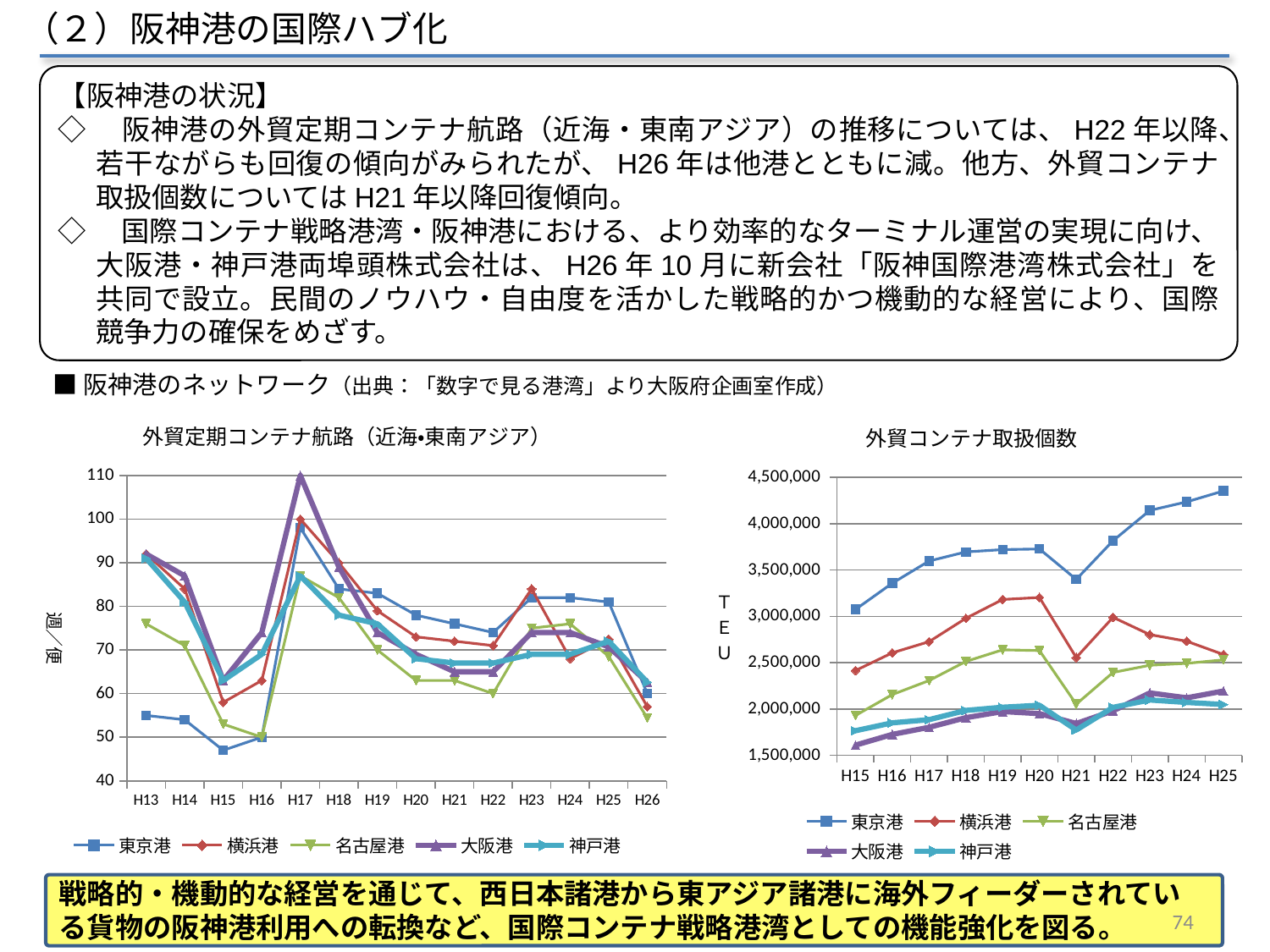

（２）阪神港の国際ハブ化
【阪神港の状況】
◇　阪神港の外貿定期コンテナ航路（近海・東南アジア）の推移については、H22年以降、若干ながらも回復の傾向がみられたが、H26年は他港とともに減。他方、外貿コンテナ取扱個数についてはH21年以降回復傾向。
◇　国際コンテナ戦略港湾・阪神港における、より効率的なターミナル運営の実現に向け、大阪港・神戸港両埠頭株式会社は、H26年10月に新会社「阪神国際港湾株式会社」を共同で設立。民間のノウハウ・自由度を活かした戦略的かつ機動的な経営により、国際競争力の確保をめざす。
■阪神港のネットワーク（出典：「数字で見る港湾」より大阪府企画室作成）

### Chart: 外貿定期コンテナ航路（近海・東南アジア）

| Category | 東京港 | 横浜港 | 名古屋港 | 大阪港 | 神戸港 |
|---|---|---|---|---|---|
| H13 | 55.0 | 92.0 | 76.0 | 92.0 | 91.0 |
| H14 | 54.0 | 84.0 | 71.0 | 87.0 | 81.0 |
| H15 | 47.0 | 58.0 | 53.0 | 63.0 | 63.0 |
| H16 | 50.0 | 63.0 | 50.0 | 74.0 | 69.0 |
| H17 | 98.0 | 100.0 | 87.0 | 110.0 | 87.0 |
| H18 | 84.0 | 90.0 | 82.0 | 89.0 | 78.0 |
| H19 | 83.0 | 79.0 | 70.0 | 74.0 | 76.0 |
| H20 | 78.0 | 73.0 | 63.0 | 69.0 | 68.0 |
| H21 | 76.0 | 72.0 | 63.0 | 65.0 | 67.0 |
| H22 | 74.0 | 71.0 | 60.0 | 65.0 | 67.0 |
| H23 | 82.0 | 84.0 | 75.0 | 74.0 | 69.0 |
| H24 | 82.0 | 68.0 | 76.0 | 74.0 | 69.0 |
| H25 | 81.0 | 72.5 | 68.5 | 70.7 | 72.0 |
| H26 | 60.0 | 57.0 | 54.4 | 62.6 | 62.6 |

### Chart: 外貿コンテナ取扱個数

| Category | 東京港 | 横浜港 | 名古屋港 | 大阪港 | 神戸港 |
|---|---|---|---|---|---|
| H15 | 3074794.0 | 2414637.0 | 1929861.0 | 1609631.0 | 1765412.0 |
| H16 | 3358257.0 | 2606502.0 | 2155415.0 | 1725565.0 | 1850639.0 |
| H17 | 3597588.0 | 2726572.0 | 2307150.0 | 1802307.0 | 1884675.0 |
| H18 | 3695839.0 | 2979681.0 | 2512796.0 | 1906121.0 | 1984675.0 |
| H19 | 3720462.0 | 3182089.0 | 2638447.0 | 1972679.0 | 2018980.0 |
| H20 | 3727290.0 | 3203871.0 | 2630517.0 | 1950083.0 | 2040285.0 |
| H21 | 3399269.0 | 2555237.0 | 2051863.0 | 1843067.0 | 1772898.0 |
| H22 | 3816216.0 | 2989555.0 | 2394620.0 | 1980029.0 | 2017955.0 |
| H23 | 4143553.0 | 2802874.0 | 2472264.0 | 2173389.0 | 2097143.0 |
| H24 | 4235264.0 | 2731232.0 | 2492502.0 | 2120316.0 | 2070737.0 |
| H25 | 4353394.0 | 2588074.0 | 2530154.0 | 2193939.0 | 2048889.0 |
戦略的・機動的な経営を通じて、西日本諸港から東アジア諸港に海外フィーダーされている貨物の阪神港利用への転換など、国際コンテナ戦略港湾としての機能強化を図る。
74